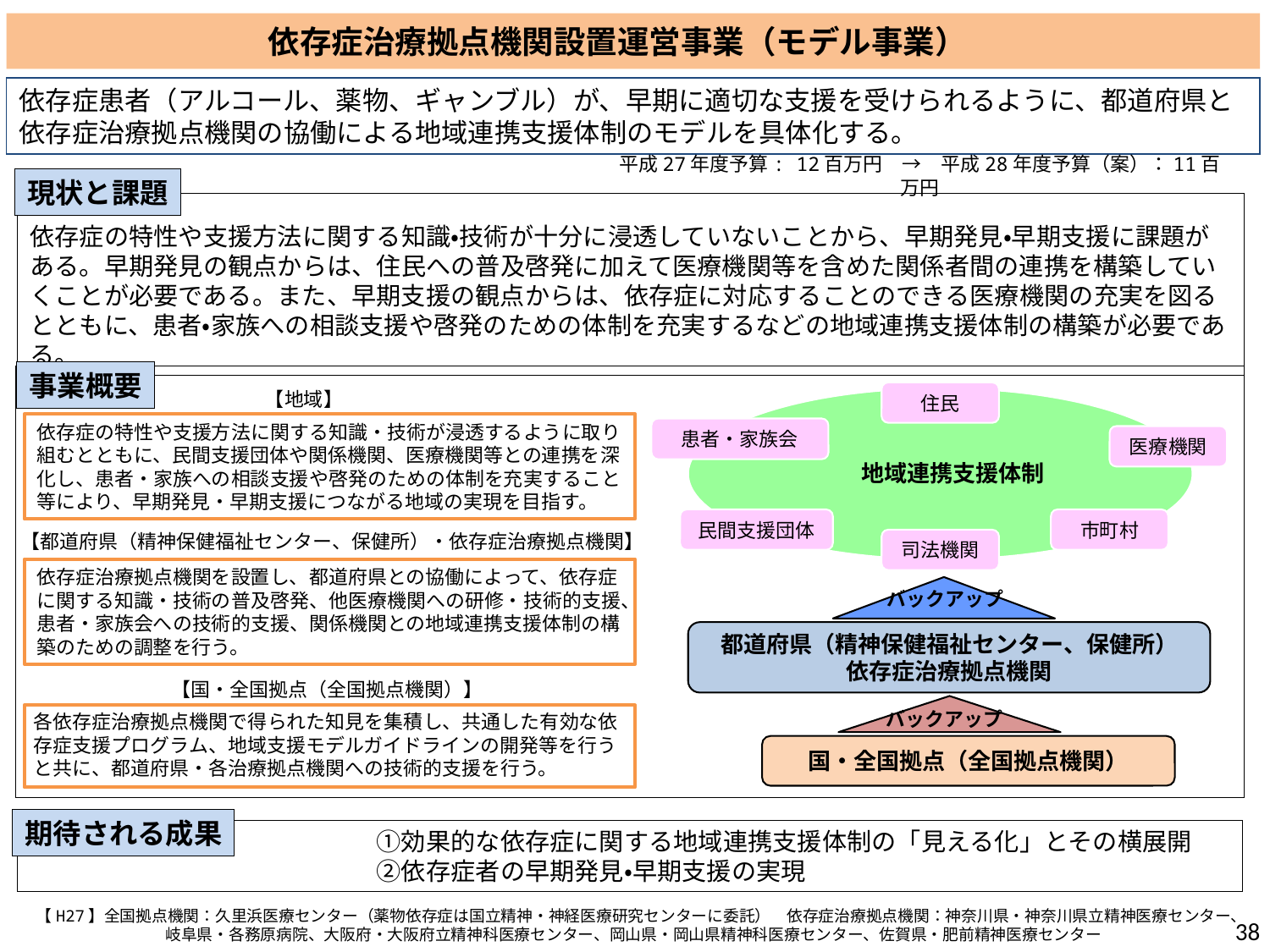

依存症治療拠点機関設置運営事業（モデル事業）
依存症患者（アルコール、薬物、ギャンブル）が、早期に適切な支援を受けられるように、都道府県と依存症治療拠点機関の協働による地域連携支援体制のモデルを具体化する。
平成27年度予算: 12百万円　→　平成28年度予算（案）：11百万円
現状と課題

依存症の特性や支援方法に関する知識・技術が十分に浸透していないことから、早期発見・早期支援に課題がある。早期発見の観点からは、住民への普及啓発に加えて医療機関等を含めた関係者間の連携を構築していくことが必要である。また、早期支援の観点からは、依存症に対応することのできる医療機関の充実を図るとともに、患者・家族への相談支援や啓発のための体制を充実するなどの地域連携支援体制の構築が必要である。
事業概要

【地域】
住民

医療機関
地域連携支援体制
民間支援団体
市町村

都道府県（精神保健福祉センター、保健所）
依存症治療拠点機関

国・全国拠点（全国拠点機関）
依存症の特性や支援方法に関する知識・技術が浸透するように取り組むとともに、民間支援団体や関係機関、医療機関等との連携を深化し、患者・家族への相談支援や啓発のための体制を充実すること等により、早期発見・早期支援につながる地域の実現を目指す。
患者・家族会
【都道府県（精神保健福祉センター、保健所）・依存症治療拠点機関】
司法機関
依存症治療拠点機関を設置し、都道府県との協働によって、依存症に関する知識・技術の普及啓発、他医療機関への研修・技術的支援、患者・家族会への技術的支援、関係機関との地域連携支援体制の構築のための調整を行う。
バックアップ
【国・全国拠点（全国拠点機関）】
バックアップ
各依存症治療拠点機関で得られた知見を集積し、共通した有効な依存症支援プログラム、地域支援モデルガイドラインの開発等を行うと共に、都道府県・各治療拠点機関への技術的支援を行う。
期待される成果
　　　　　　　　　　　　　　①効果的な依存症に関する地域連携支援体制の「見える化」とその横展開
　　　　　　　　　　　　　　②依存症者の早期発見・早期支援の実現
【H27】全国拠点機関：久里浜医療センター（薬物依存症は国立精神・神経医療研究センターに委託）　依存症治療拠点機関：神奈川県・神奈川県立精神医療センター、
　　　　　　　     岐阜県・各務原病院、大阪府・大阪府立精神科医療センター、岡山県・岡山県精神科医療センター、佐賀県・肥前精神医療センター
38